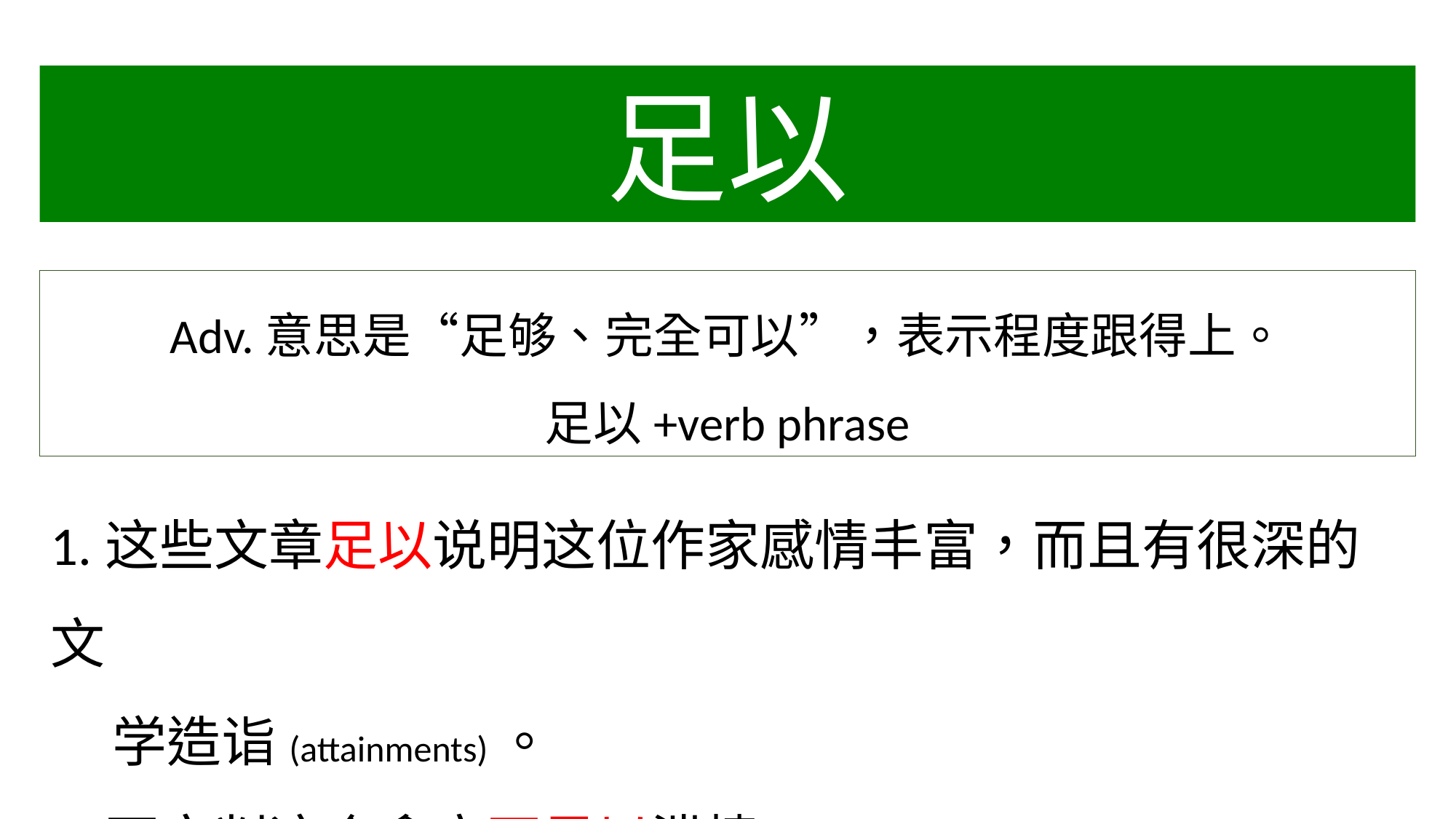

足以
Adv.意思是“足够、完全可以”，表示程度跟得上。
足以+verb phrase
1.这些文章足以说明这位作家感情丰富，而且有很深的文
    学造诣(attainments)。
2.不审判这个贪官不足以泄愤(to give vent to anger)。